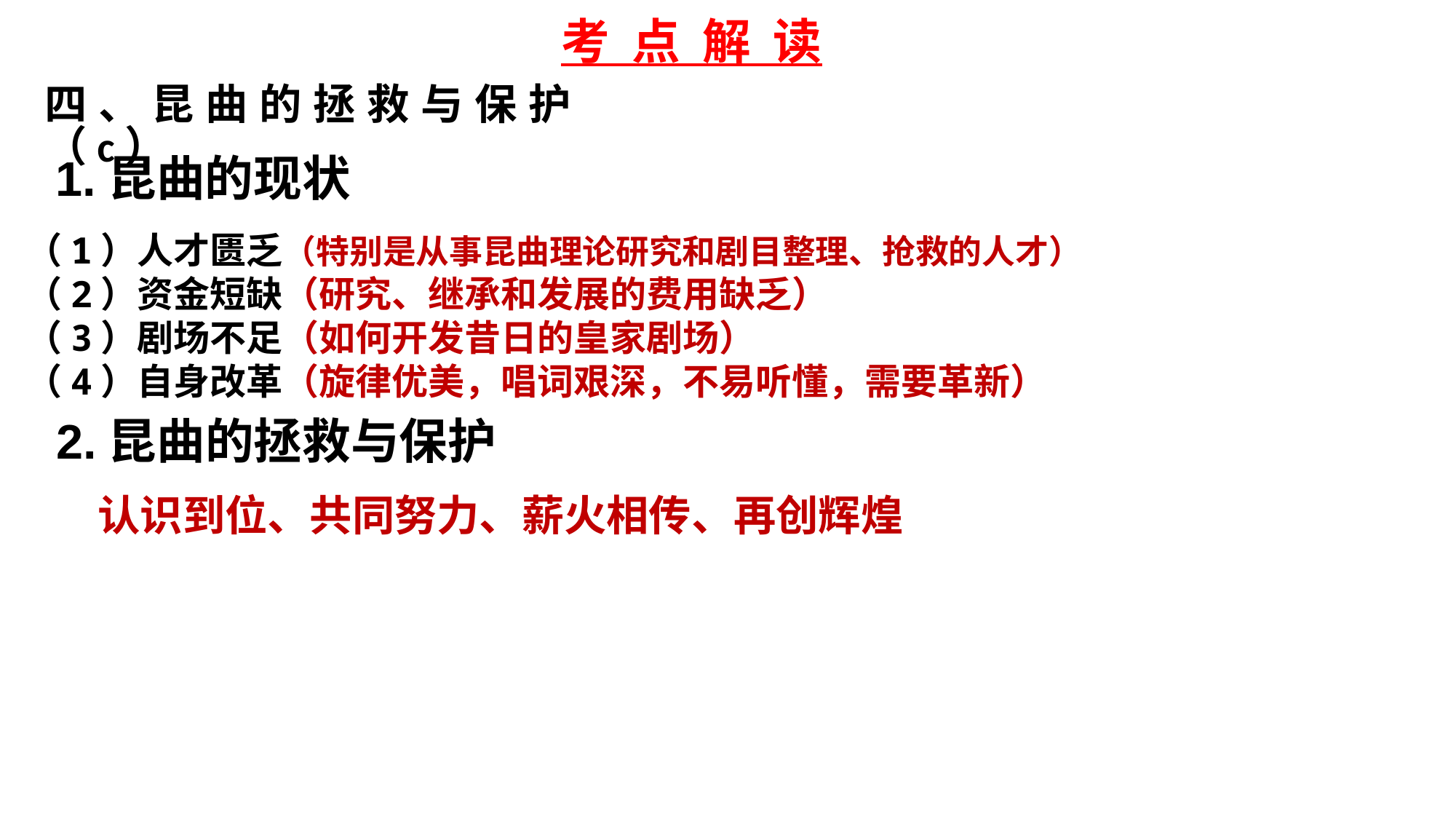

考  点  解  读
四、昆曲的拯救与保护（c）

1.昆曲的现状
（1）人才匮乏（特别是从事昆曲理论研究和剧目整理、抢救的人才）
（2）资金短缺（研究、继承和发展的费用缺乏）
（3）剧场不足（如何开发昔日的皇家剧场）
（4）自身改革（旋律优美，唱词艰深，不易听懂，需要革新）
2.昆曲的拯救与保护
认识到位、共同努力、薪火相传、再创辉煌